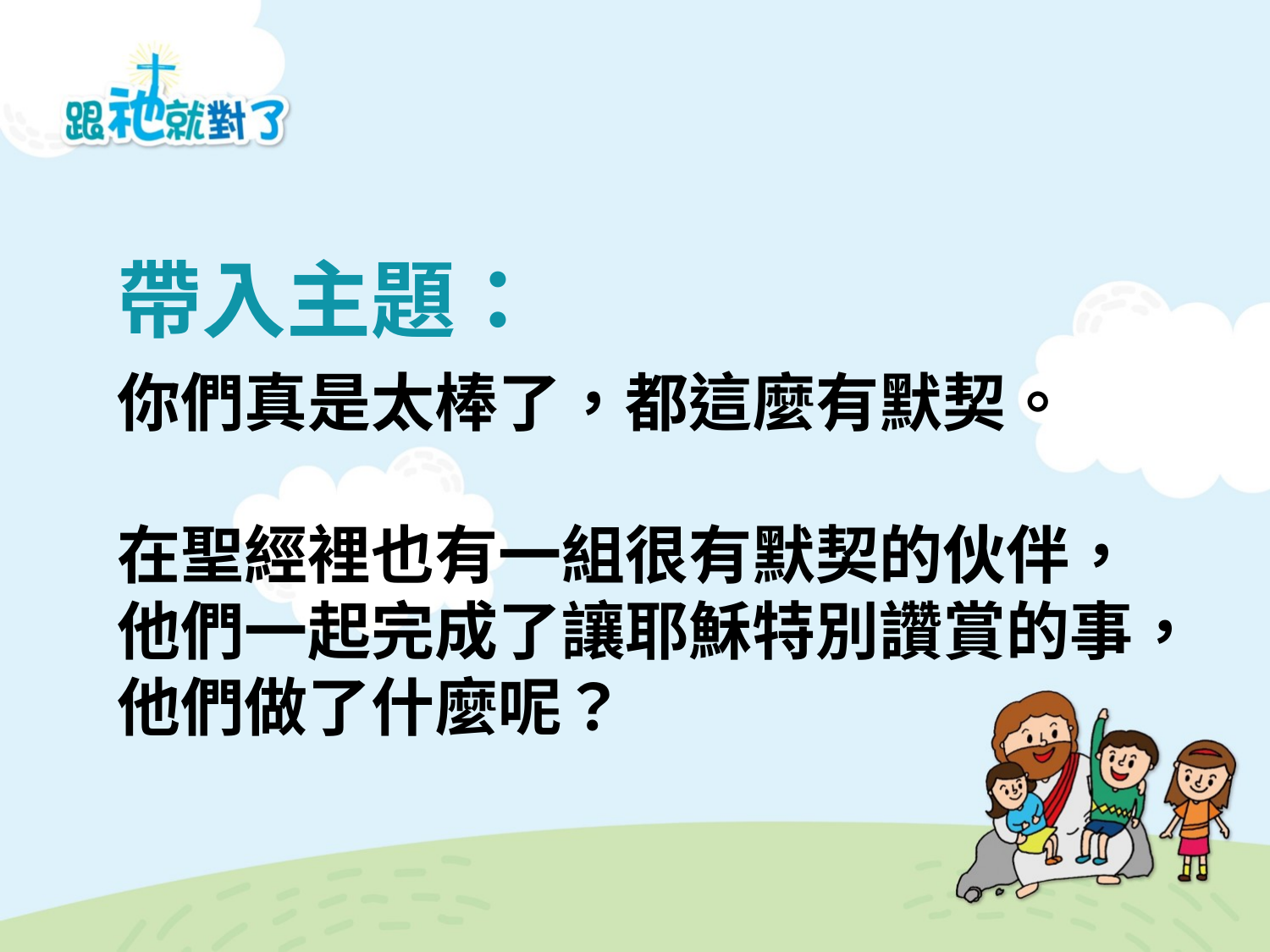

帶入主題：
你們真是太棒了，都這麼有默契。

在聖經裡也有一組很有默契的伙伴，他們一起完成了讓耶穌特別讚賞的事，他們做了什麼呢？